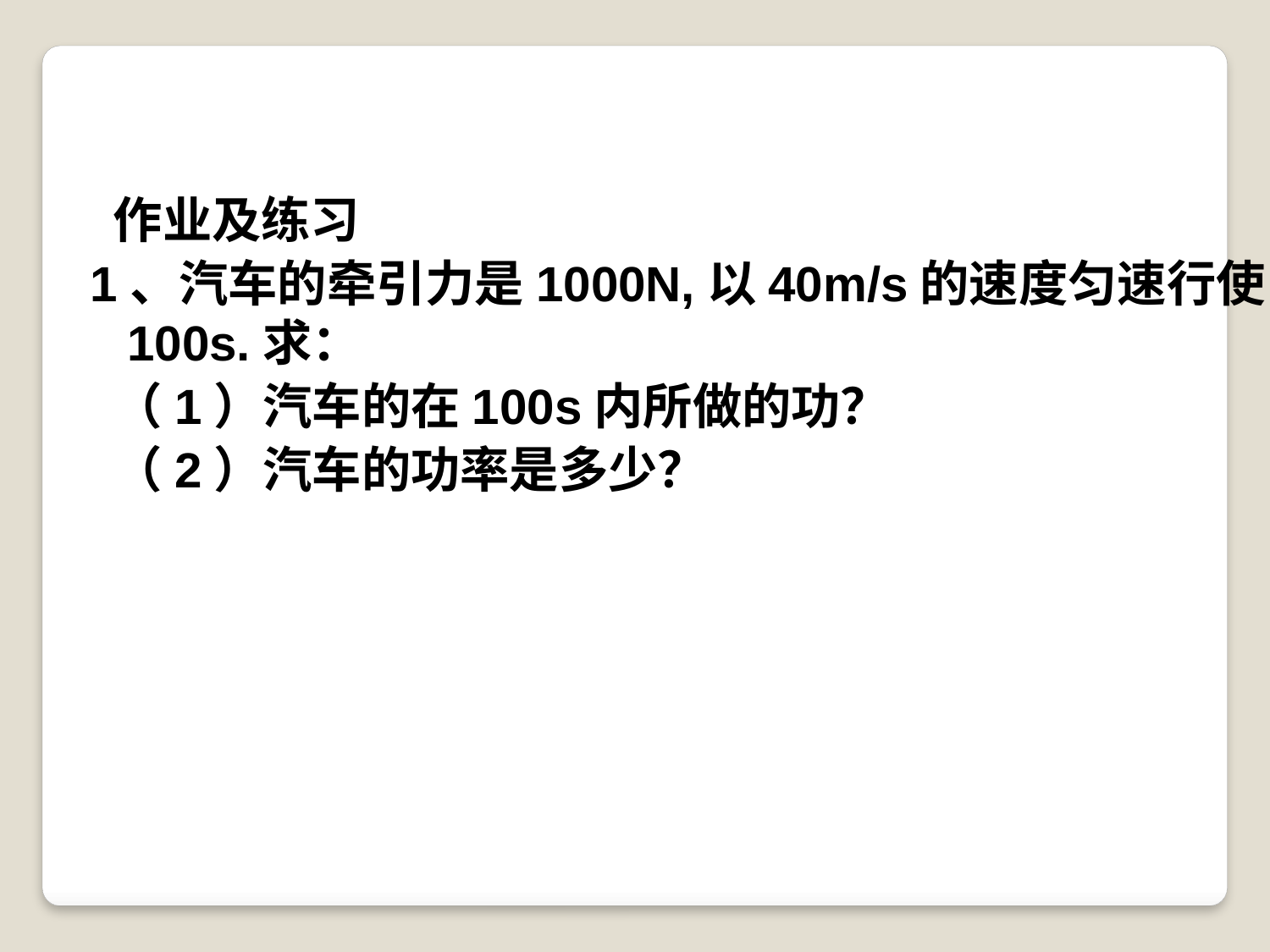

作业及练习
1、汽车的牵引力是1000N,以40m/s的速度匀速行使100s.求：
 （1）汽车的在100s内所做的功？
 （2）汽车的功率是多少？